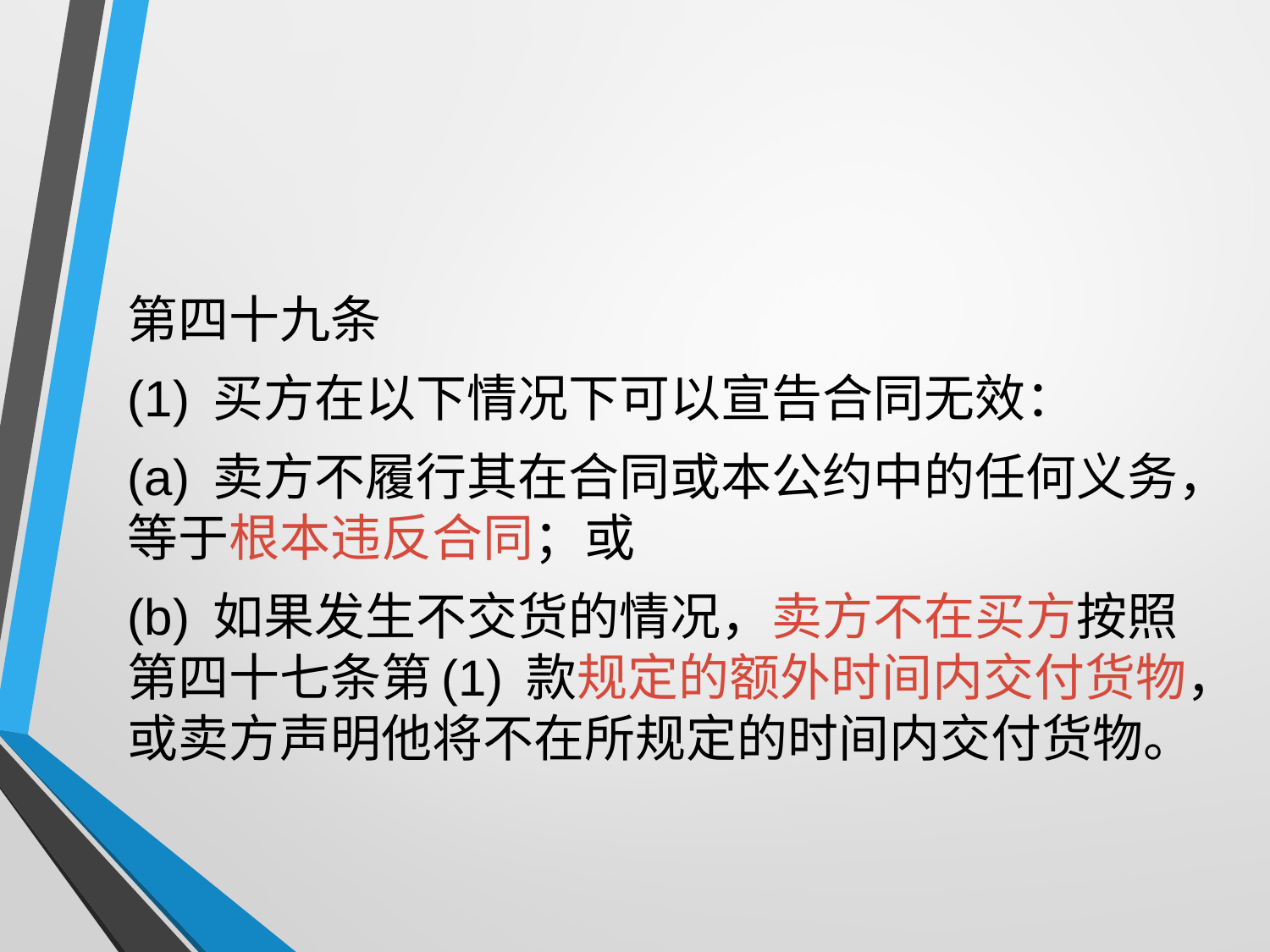

#
第四十九条
(1) 买方在以下情况下可以宣告合同无效：
(a) 卖方不履行其在合同或本公约中的任何义务，等于根本违反合同；或
(b) 如果发生不交货的情况，卖方不在买方按照第四十七条第(1) 款规定的额外时间内交付货物，或卖方声明他将不在所规定的时间内交付货物。